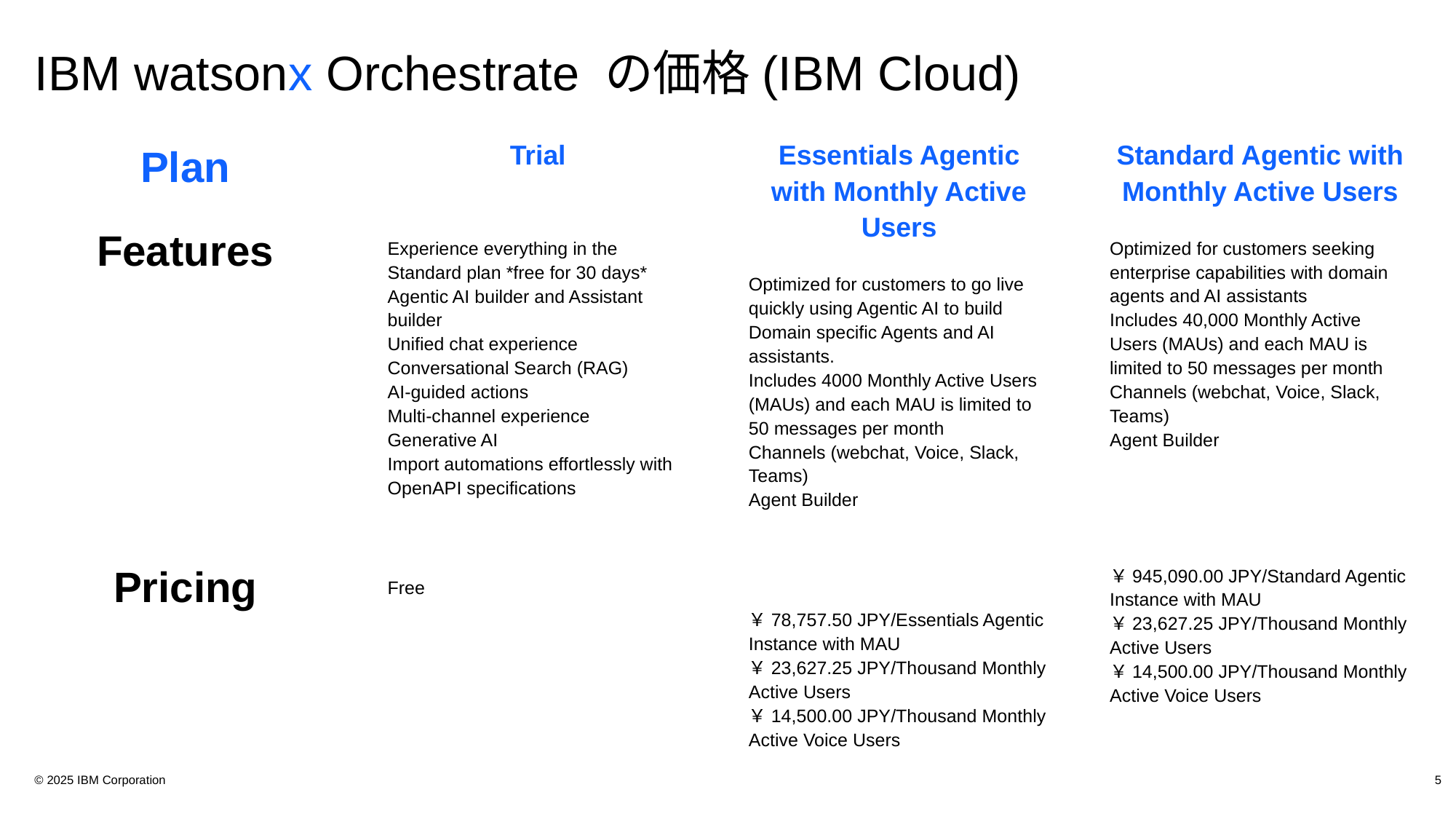

# IBM watsonx Orchestrate の価格(IBM Cloud)
Plan

Features

Pricing
Trial

Experience everything in the Standard plan *free for 30 days*
Agentic AI builder and Assistant builder
Unified chat experience
Conversational Search (RAG)
AI-guided actions
Multi-channel experience
Generative AI
Import automations effortlessly with OpenAPI specifications

Free
Essentials Agentic with Monthly Active Users

Optimized for customers to go live quickly using Agentic AI to build Domain specific Agents and AI assistants.
Includes 4000 Monthly Active Users (MAUs) and each MAU is limited to 50 messages per month
Channels (webchat, Voice, Slack, Teams)
Agent Builder

￥78,757.50 JPY/Essentials Agentic Instance with MAU
￥23,627.25 JPY/Thousand Monthly Active Users
￥14,500.00 JPY/Thousand Monthly Active Voice Users
Standard Agentic with Monthly Active Users

Optimized for customers seeking enterprise capabilities with domain agents and AI assistants
Includes 40,000 Monthly Active Users (MAUs) and each MAU is limited to 50 messages per month
Channels (webchat, Voice, Slack, Teams)
Agent Builder

￥945,090.00 JPY/Standard Agentic Instance with MAU
￥23,627.25 JPY/Thousand Monthly Active Users
￥14,500.00 JPY/Thousand Monthly Active Voice Users